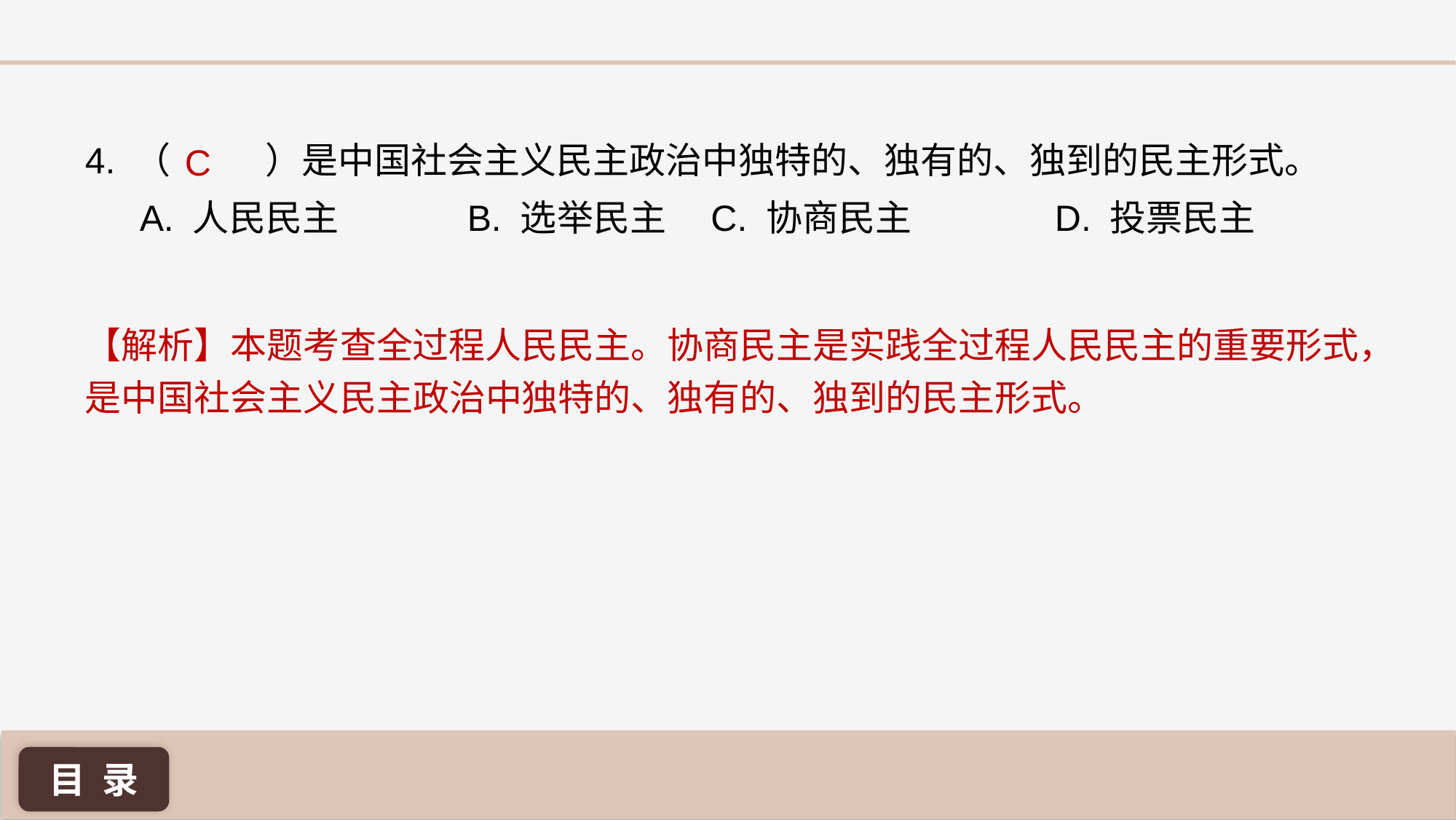

C
4. （ 	  ）是中国社会主义民主政治中独特的、独有的、独到的民主形式。
A. 人民民主 		B. 选举民主 	  C. 协商民主 	    D. 投票民主
【解析】本题考查全过程人民民主。协商民主是实践全过程人民民主的重要形式，是中国社会主义民主政治中独特的、独有的、独到的民主形式。